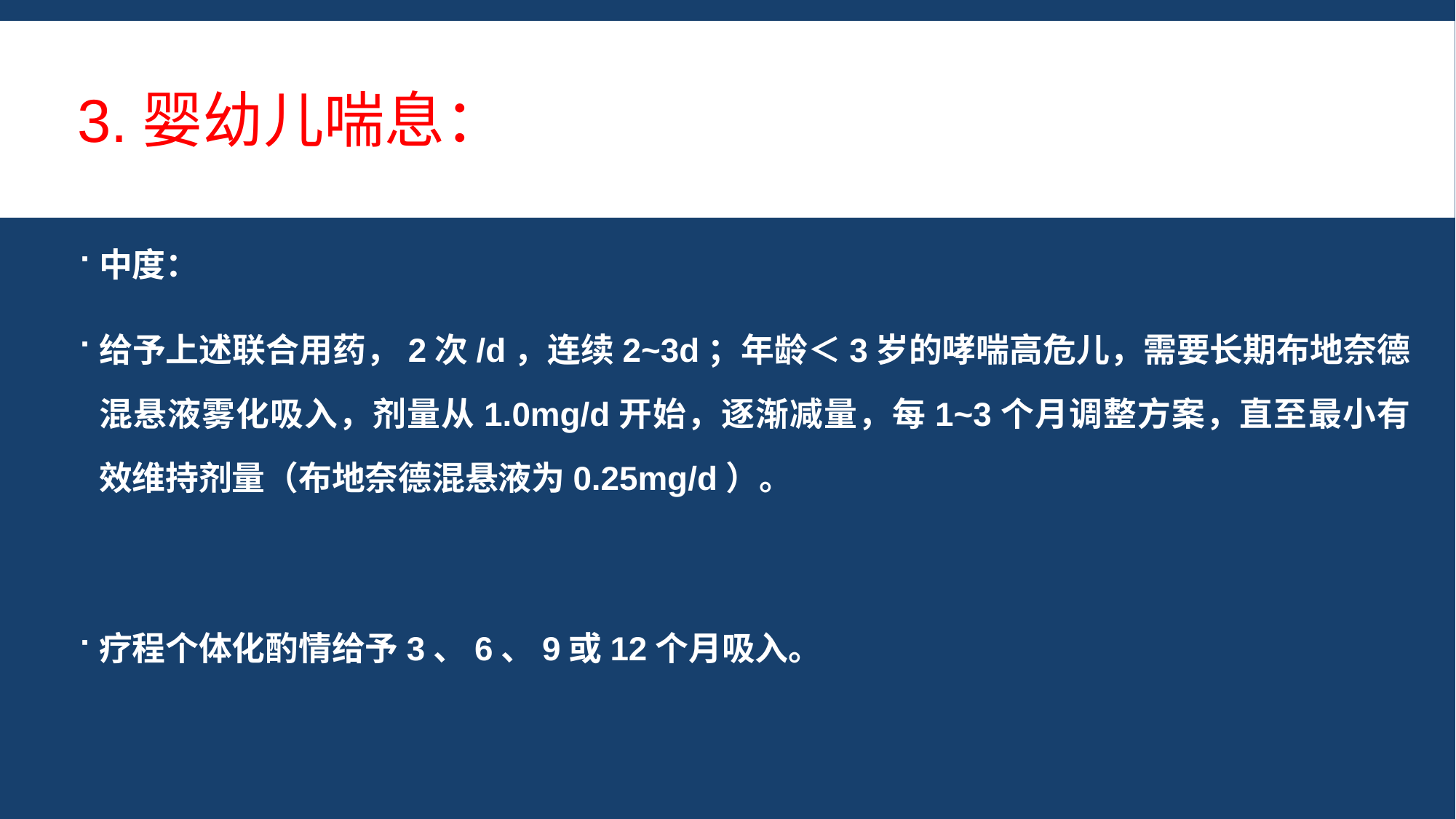

# 3.婴幼儿喘息：
中度：
给予上述联合用药，2次/d，连续2~3d；年龄＜3岁的哮喘高危儿，需要长期布地奈德混悬液雾化吸入，剂量从1.0mg/d开始，逐渐减量，每1~3个月调整方案，直至最小有效维持剂量（布地奈德混悬液为0.25mg/d）。

疗程个体化酌情给予3、6、9或12个月吸入。